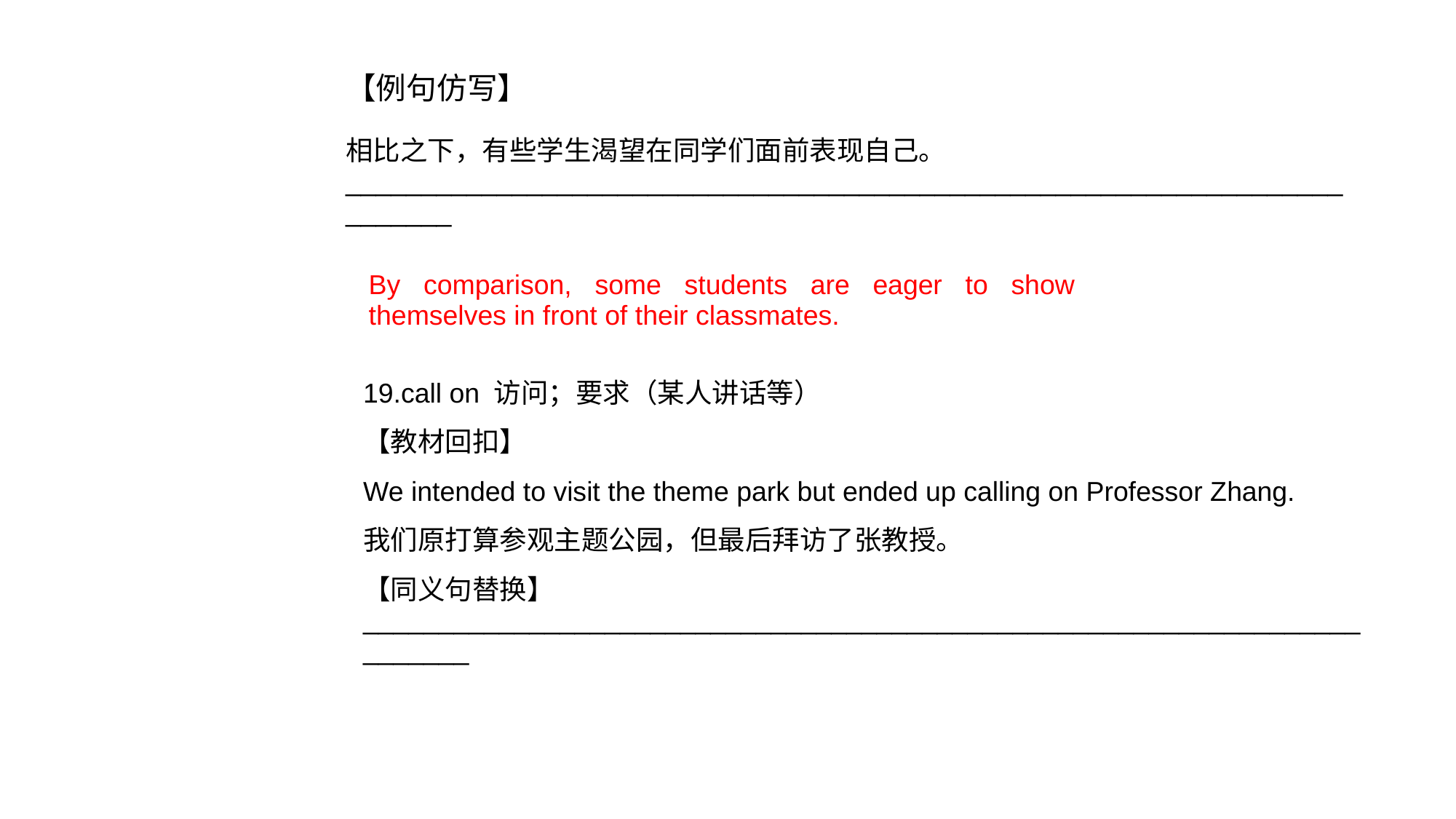

【例句仿写】

相比之下，有些学生渴望在同学们面前表现自己。
_________________________________________________________________________
By comparison, some students are eager to show themselves in front of their classmates.
19.call on 访问；要求（某人讲话等）
【教材回扣】
We intended to visit the theme park but ended up calling on Professor Zhang.
我们原打算参观主题公园，但最后拜访了张教授。
【同义句替换】
_________________________________________________________________________